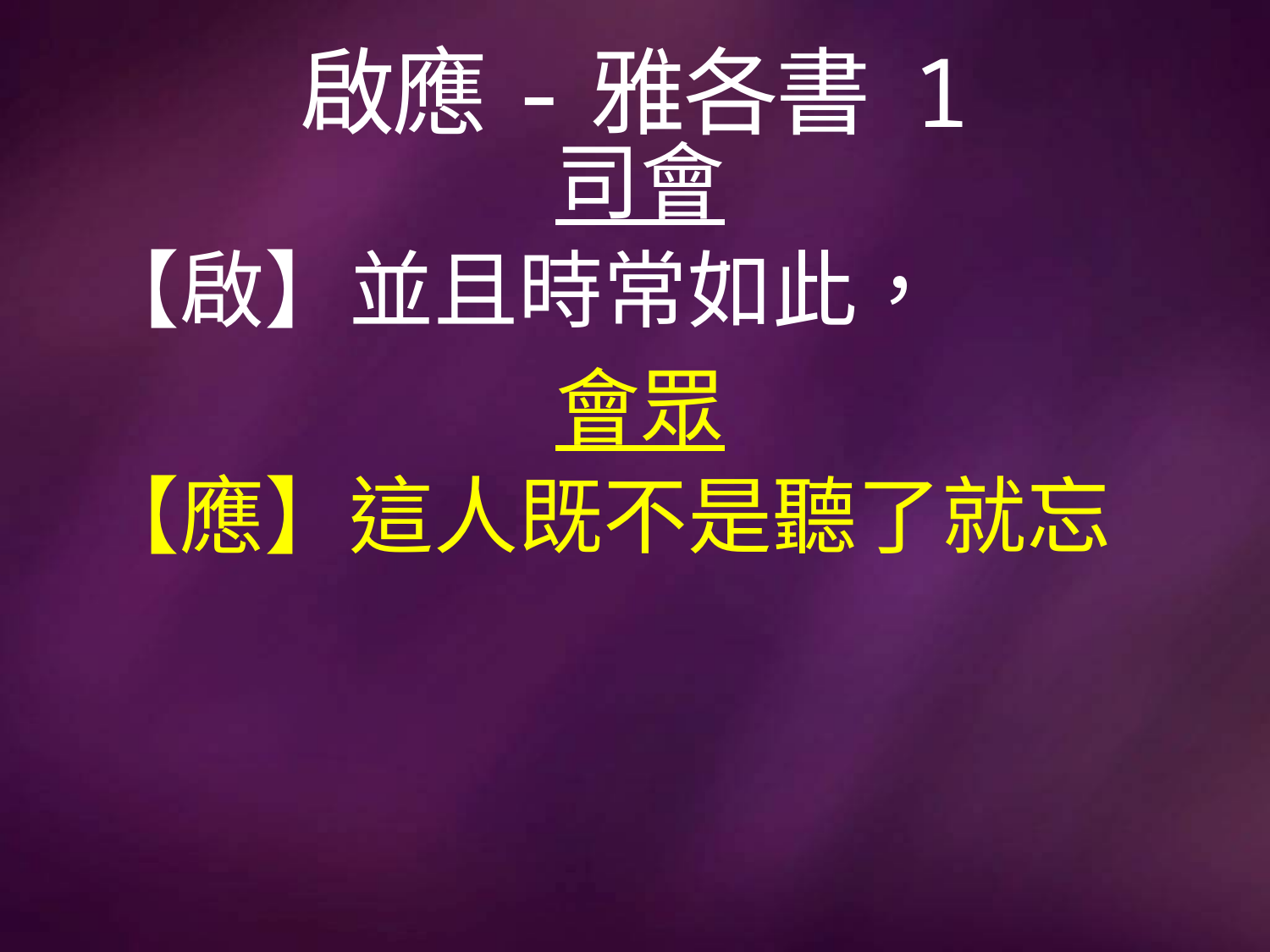

# 啟應-雅各書 1
司會
【啟】並且時常如此，

會眾
【應】這人既不是聽了就忘